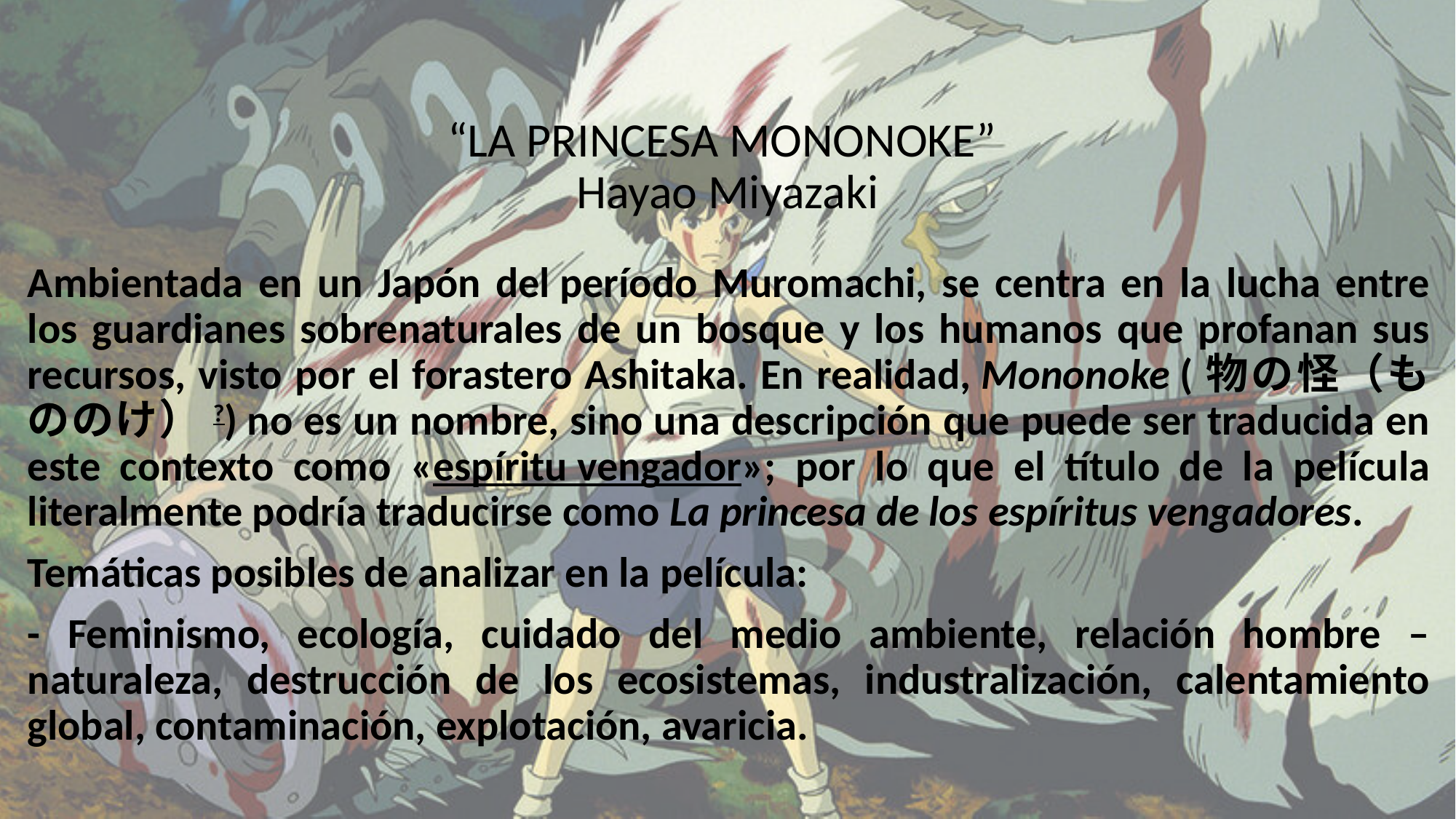

# “LA PRINCESA MONONOKE” Hayao Miyazaki
Ambientada en un Japón del período Muromachi, se centra en la lucha entre los guardianes sobrenaturales de un bosque y los humanos que profanan sus recursos, visto por el forastero Ashitaka. En realidad, Mononoke (物の怪（もののけ）?) no es un nombre, sino una descripción que puede ser traducida en este contexto como «espíritu vengador»; por lo que el título de la película literalmente podría traducirse como La princesa de los espíritus vengadores.
Temáticas posibles de analizar en la película:
- Feminismo, ecología, cuidado del medio ambiente, relación hombre – naturaleza, destrucción de los ecosistemas, industralización, calentamiento global, contaminación, explotación, avaricia.